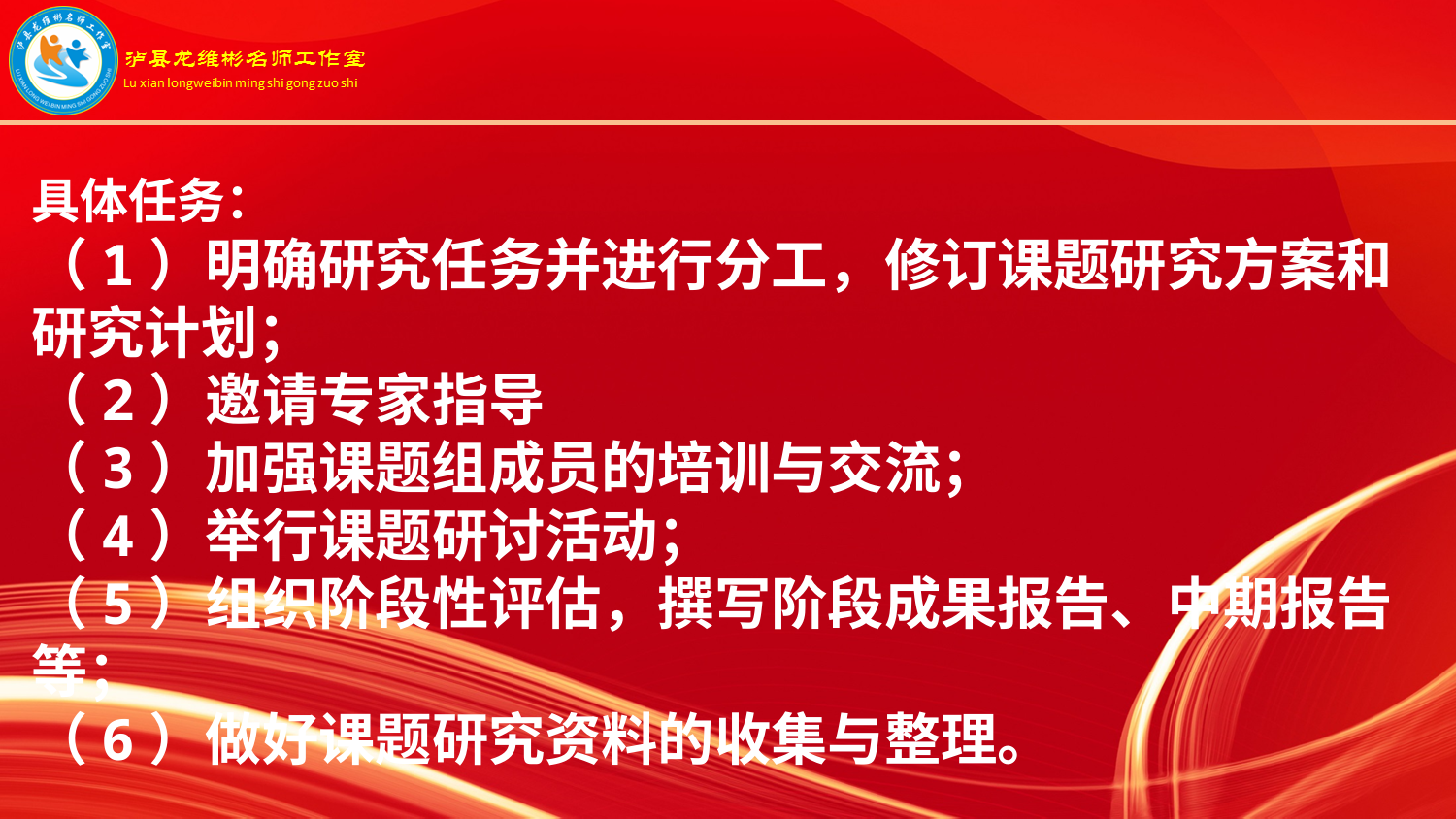

具体任务：
（1）明确研究任务并进行分工，修订课题研究方案和研究计划；
（2）邀请专家指导
（3）加强课题组成员的培训与交流；
（4）举行课题研讨活动；
（5）组织阶段性评估，撰写阶段成果报告、中期报告等；
（6）做好课题研究资料的收集与整理。